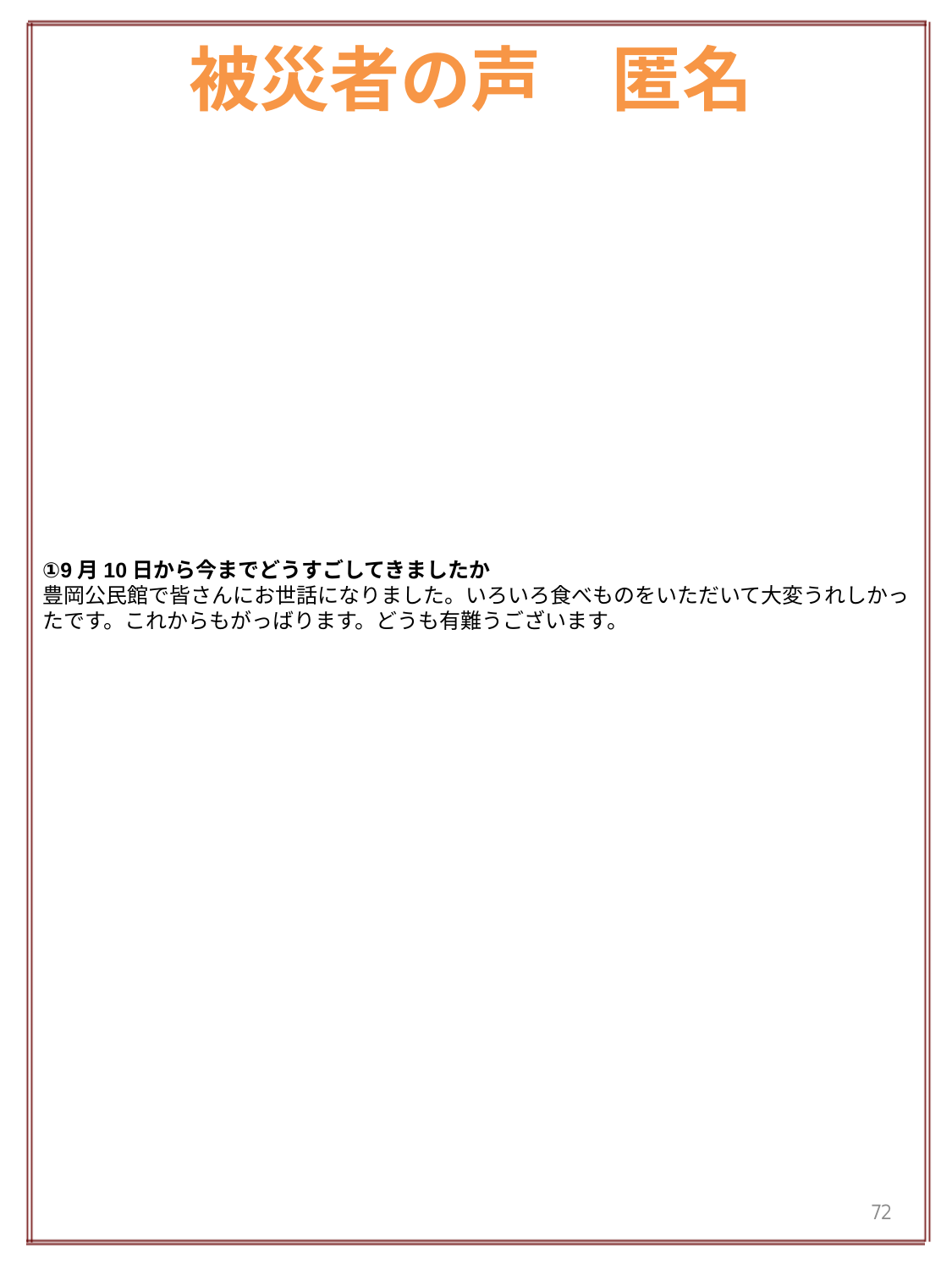

# 被災者の声　匿名
①9月10日から今までどうすごしてきましたか
豊岡公民館で皆さんにお世話になりました。いろいろ食べものをいただいて大変うれしかったです。これからもがっばります。どうも有難うございます。

72